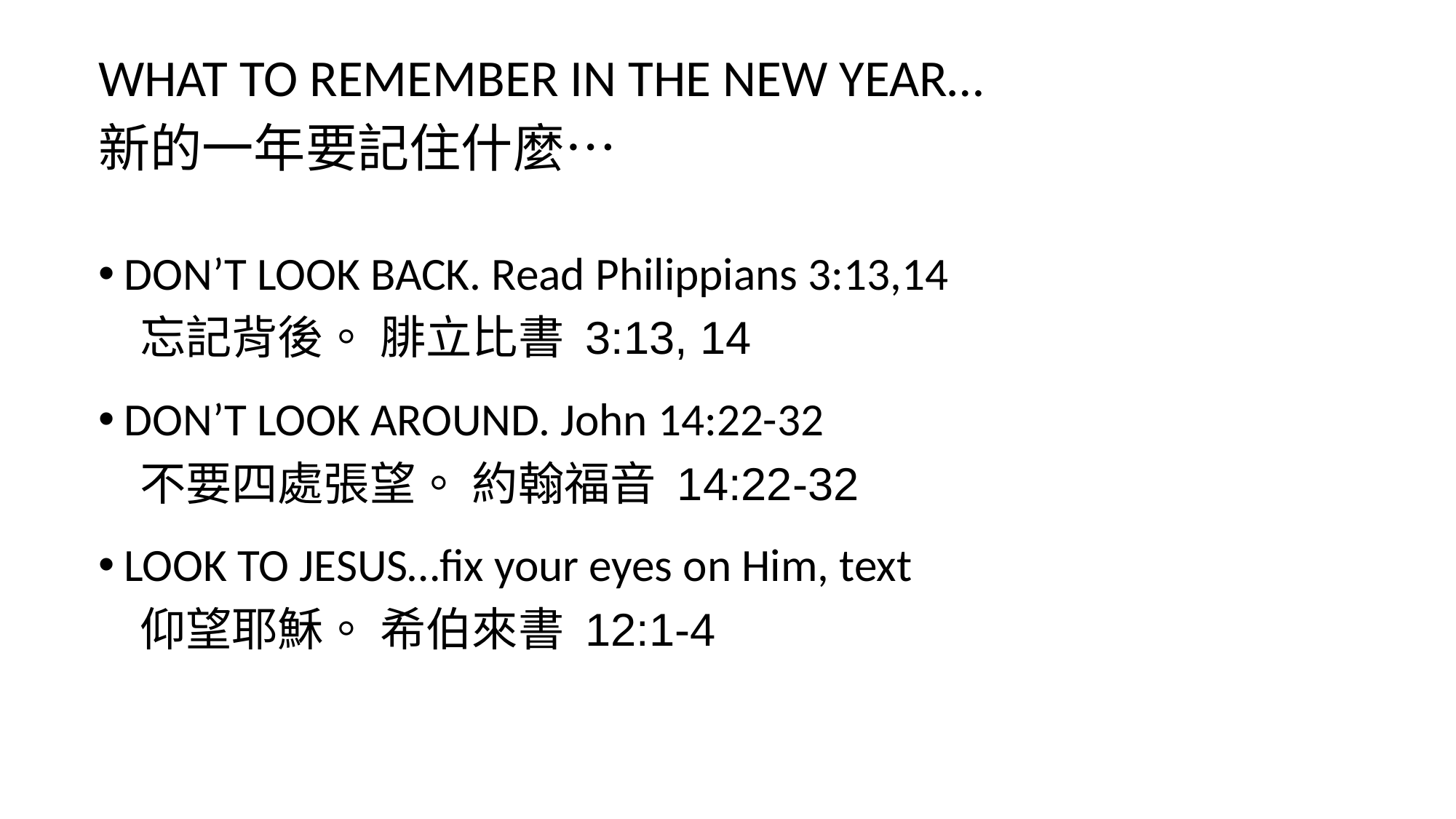

WHAT TO REMEMBER IN THE NEW YEAR…
新的一年要記住什麼…

DON’T LOOK BACK. Read Philippians 3:13,14
   忘記背後。 腓立比書 3:13, 14
DON’T LOOK AROUND. John 14:22-32
   不要四處張望。 約翰福音 14:22-32
LOOK TO JESUS…fix your eyes on Him, text
   仰望耶穌。 希伯來書 12:1-4